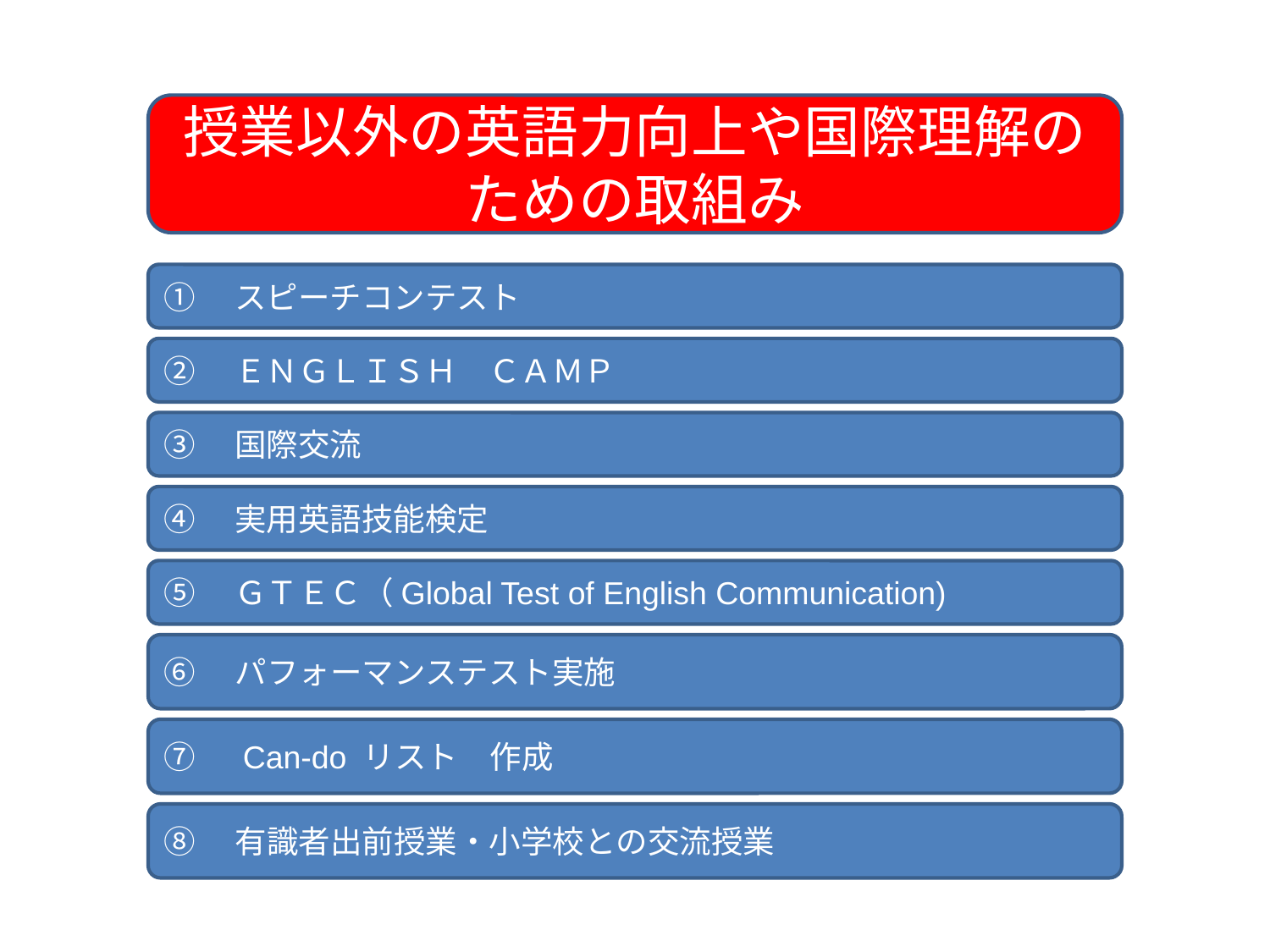

授業以外の英語力向上や国際理解のための取組み
①　スピーチコンテスト
②　ＥＮＧＬＩＳＨ　ＣＡＭＰ
③　国際交流
④　実用英語技能検定
⑤　ＧＴＥＣ（Global Test of English Communication)
⑥　パフォーマンステスト実施
⑦　Can-do リスト　作成
⑧　有識者出前授業・小学校との交流授業